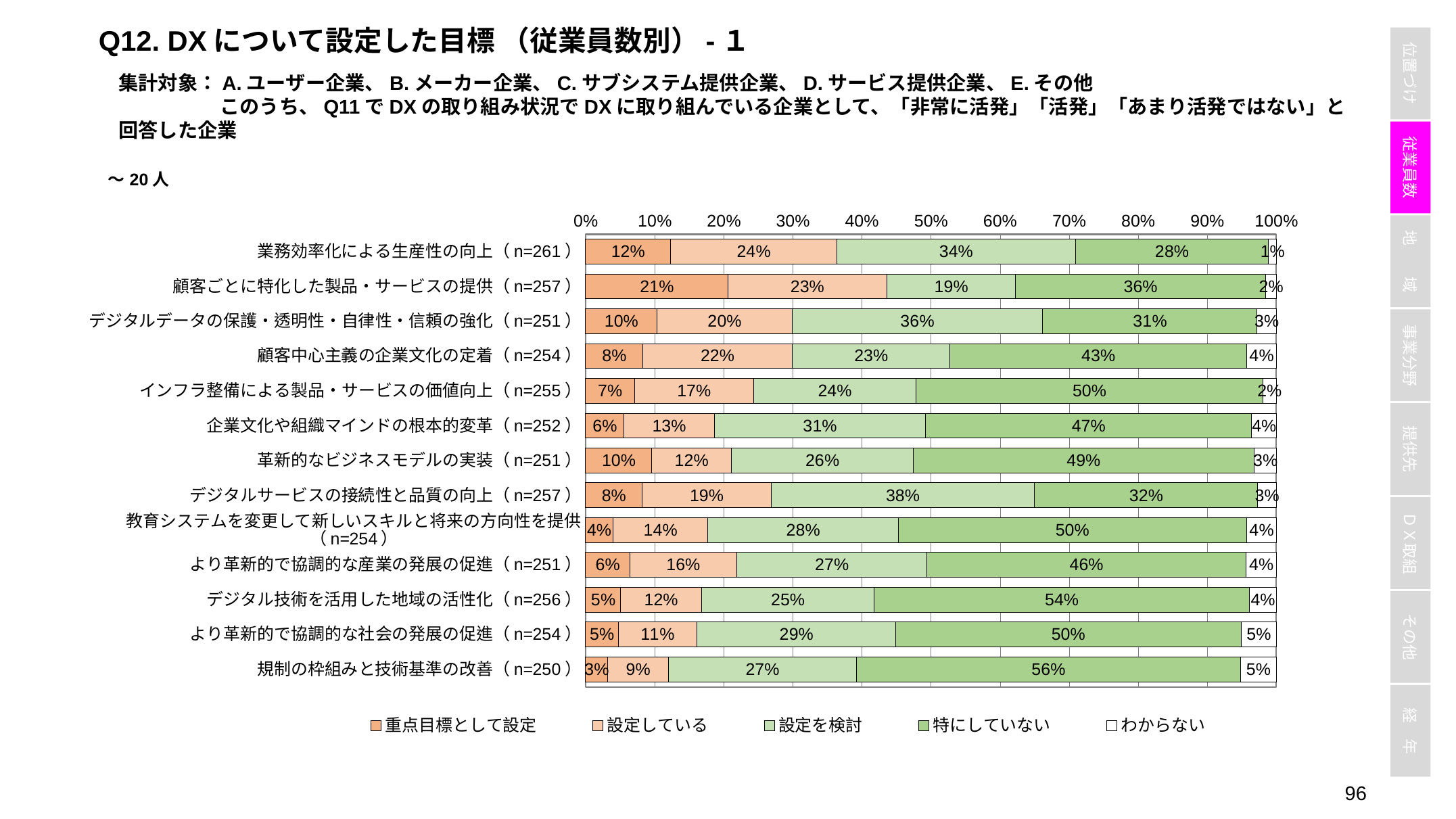

Q12. DXについて設定した目標 （従業員数別）-１
集計対象：A.ユーザー企業、B.メーカー企業、C.サブシステム提供企業、D.サービス提供企業、E.その他
	このうち、Q11でDXの取り組み状況でDXに取り組んでいる企業として、「非常に活発」「活発」「あまり活発ではない」と回答した企業

### Chart

| Category | 重点目標として設定 | 設定している | 設定を検討 | 特にしていない | わからない |
|---|---|---|---|---|---|
| 業務効率化による生産性の向上（n=261） | 0.12260536398467432 | 0.2413793103448276 | 0.3448275862068966 | 0.2796934865900383 | 0.011494252873563218 |
| 顧客ごとに特化した製品・サービスの提供（n=257） | 0.20622568093385213 | 0.22957198443579765 | 0.1867704280155642 | 0.36186770428015563 | 0.01556420233463035 |
| デジタルデータの保護・透明性・自律性・信頼の強化（n=251） | 0.10358565737051793 | 0.1952191235059761 | 0.36254980079681276 | 0.3107569721115538 | 0.027888446215139442 |
| 顧客中心主義の企業文化の定着（n=254） | 0.08267716535433071 | 0.21653543307086615 | 0.2283464566929134 | 0.42913385826771655 | 0.04330708661417323 |
| インフラ整備による製品・サービスの価値向上（n=255） | 0.07058823529411765 | 0.17254901960784313 | 0.23529411764705882 | 0.5019607843137255 | 0.0196078431372549 |
| 企業文化や組織マインドの根本的変革（n=252） | 0.05555555555555555 | 0.13095238095238096 | 0.3055555555555556 | 0.4722222222222222 | 0.03571428571428571 |
| 革新的なビジネスモデルの実装（n=251） | 0.09561752988047809 | 0.11553784860557768 | 0.26294820717131473 | 0.4940239043824701 | 0.03187250996015936 |
| デジタルサービスの接続性と品質の向上（n=257） | 0.08171206225680934 | 0.1867704280155642 | 0.38132295719844356 | 0.3229571984435798 | 0.027237354085603113 |
| 教育システムを変更して新しいスキルと将来の方向性を提供（n=254） | 0.03937007874015748 | 0.1377952755905512 | 0.2755905511811024 | 0.5039370078740157 | 0.04330708661417323 |
| より革新的で協調的な産業の発展の促進（n=251） | 0.06374501992031872 | 0.1553784860557769 | 0.2749003984063745 | 0.46215139442231074 | 0.043824701195219126 |
| デジタル技術を活用した地域の活性化（n=256） | 0.05078125 | 0.1171875 | 0.25 | 0.54296875 | 0.0390625 |
| より革新的で協調的な社会の発展の促進（n=254） | 0.047244094488188976 | 0.1141732283464567 | 0.2874015748031496 | 0.5 | 0.051181102362204724 |
| 規制の枠組みと技術基準の改善（n=250） | 0.032 | 0.088 | 0.272 | 0.556 | 0.052 |
96